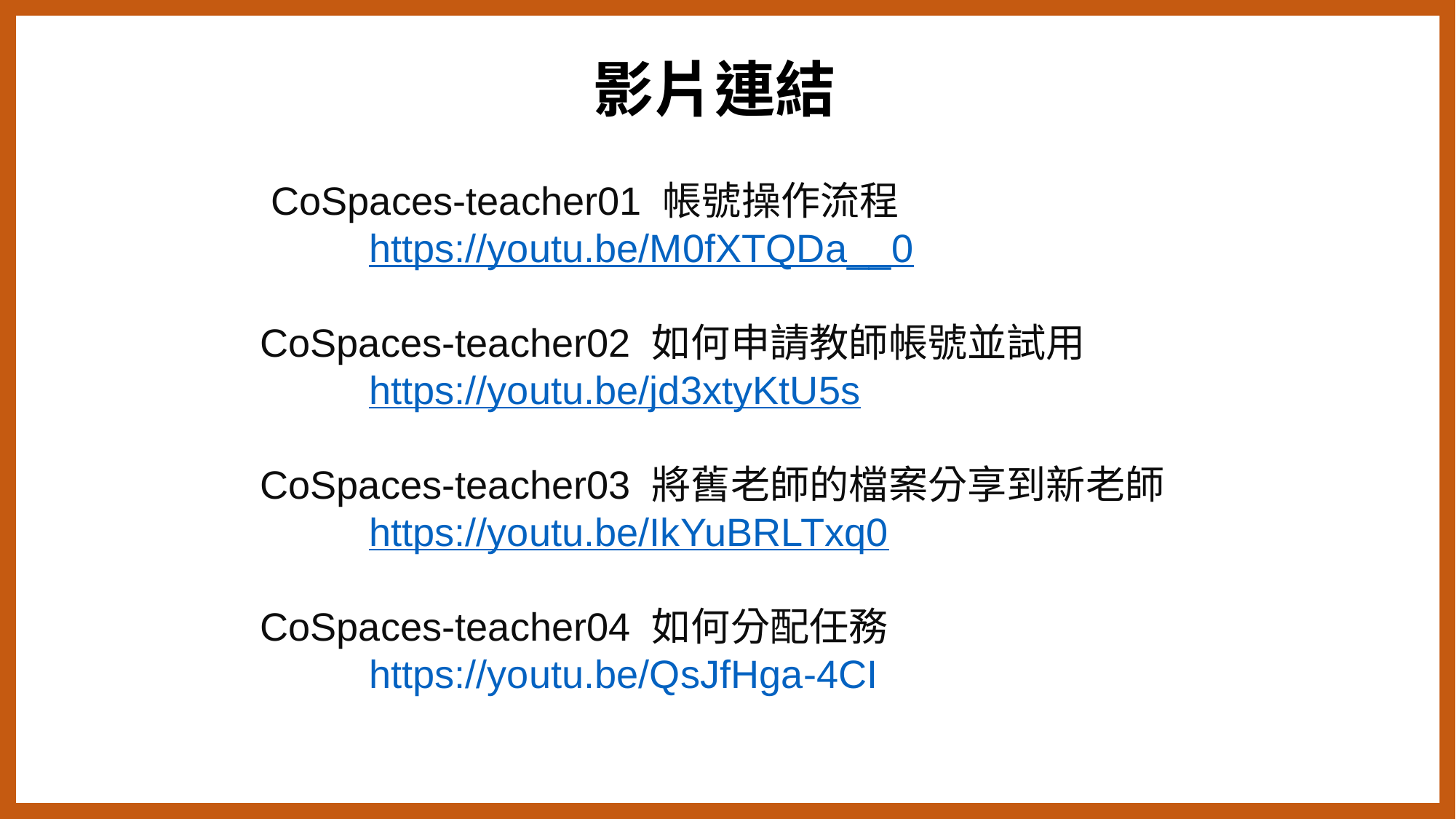

影片連結
 CoSpaces-teacher01 帳號操作流程
	https://youtu.be/M0fXTQDa__0

CoSpaces-teacher02 如何申請教師帳號並試用
	https://youtu.be/jd3xtyKtU5s

CoSpaces-teacher03 將舊老師的檔案分享到新老師
	https://youtu.be/IkYuBRLTxq0

CoSpaces-teacher04 如何分配任務
	https://youtu.be/QsJfHga-4CI